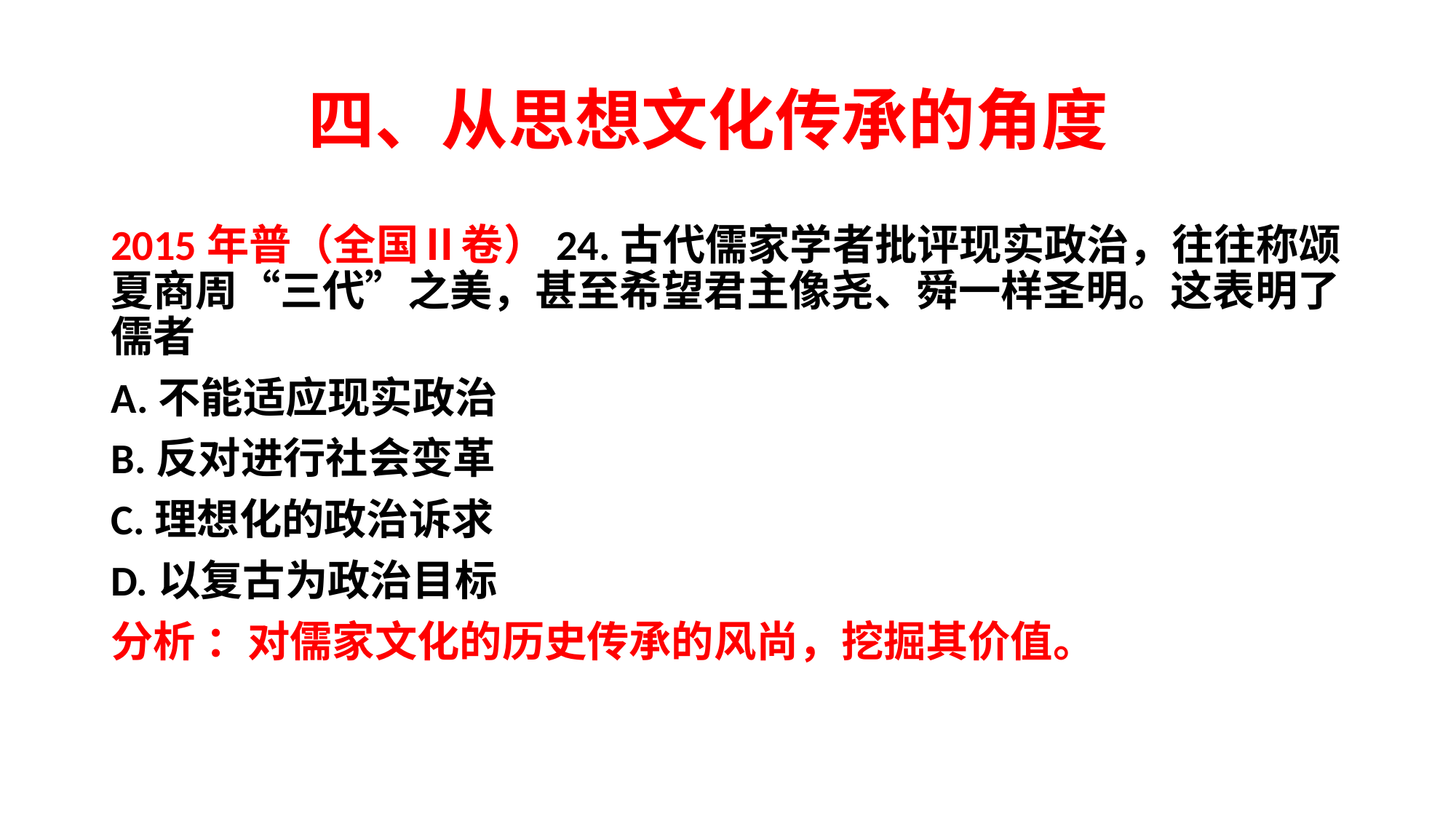

# 四、从思想文化传承的角度
2015年普（全国Ⅱ卷）24.古代儒家学者批评现实政治，往往称颂夏商周“三代”之美，甚至希望君主像尧、舜一样圣明。这表明了儒者
A.不能适应现实政治
B.反对进行社会变革
C.理想化的政治诉求
D.以复古为政治目标
分析 ：对儒家文化的历史传承的风尚，挖掘其价值。